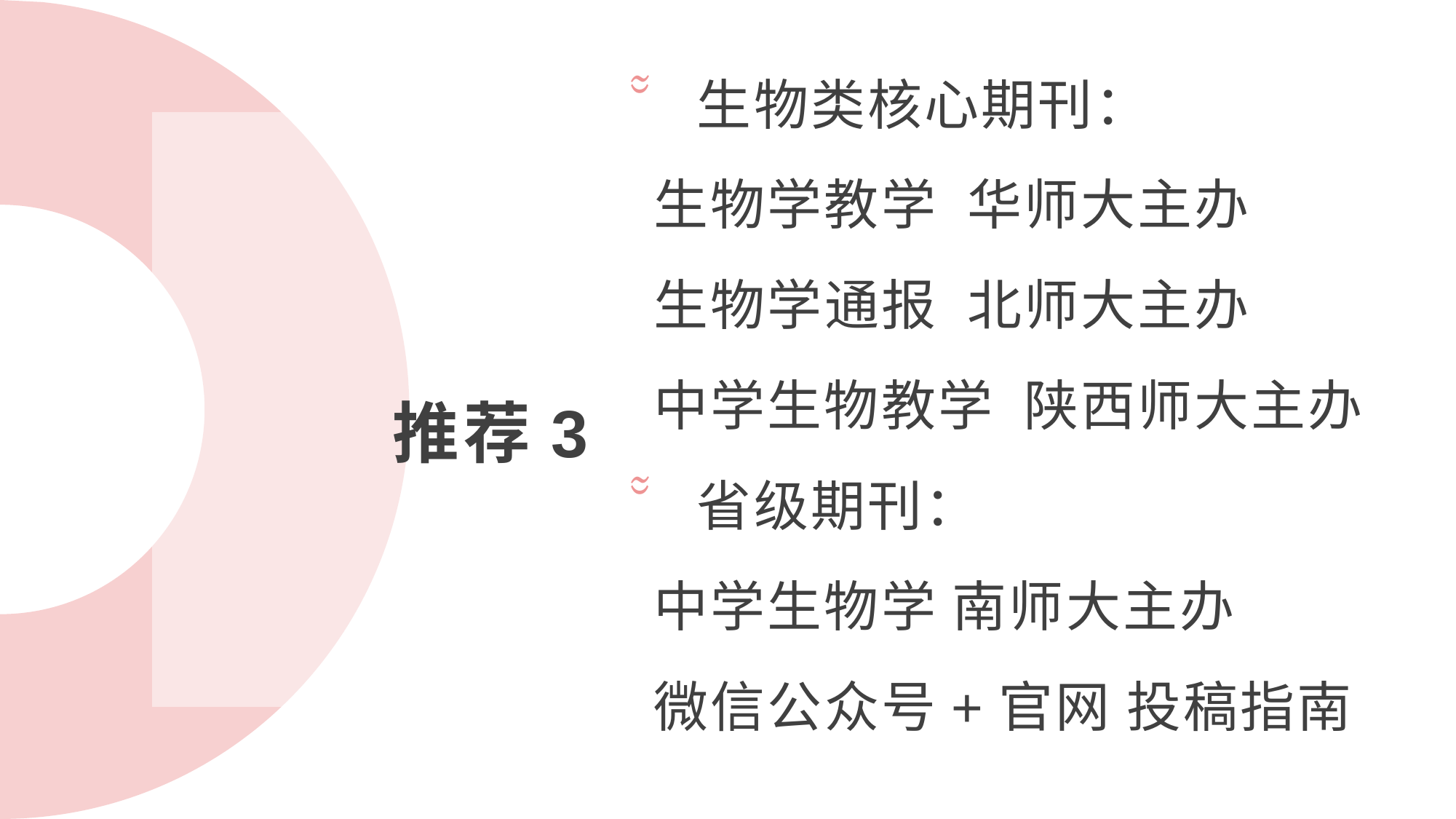

生物类核心期刊：
生物学教学  华师大主办
生物学通报  北师大主办
中学生物教学  陕西师大主办
省级期刊：
中学生物学 南师大主办
微信公众号+官网 投稿指南

      推荐3